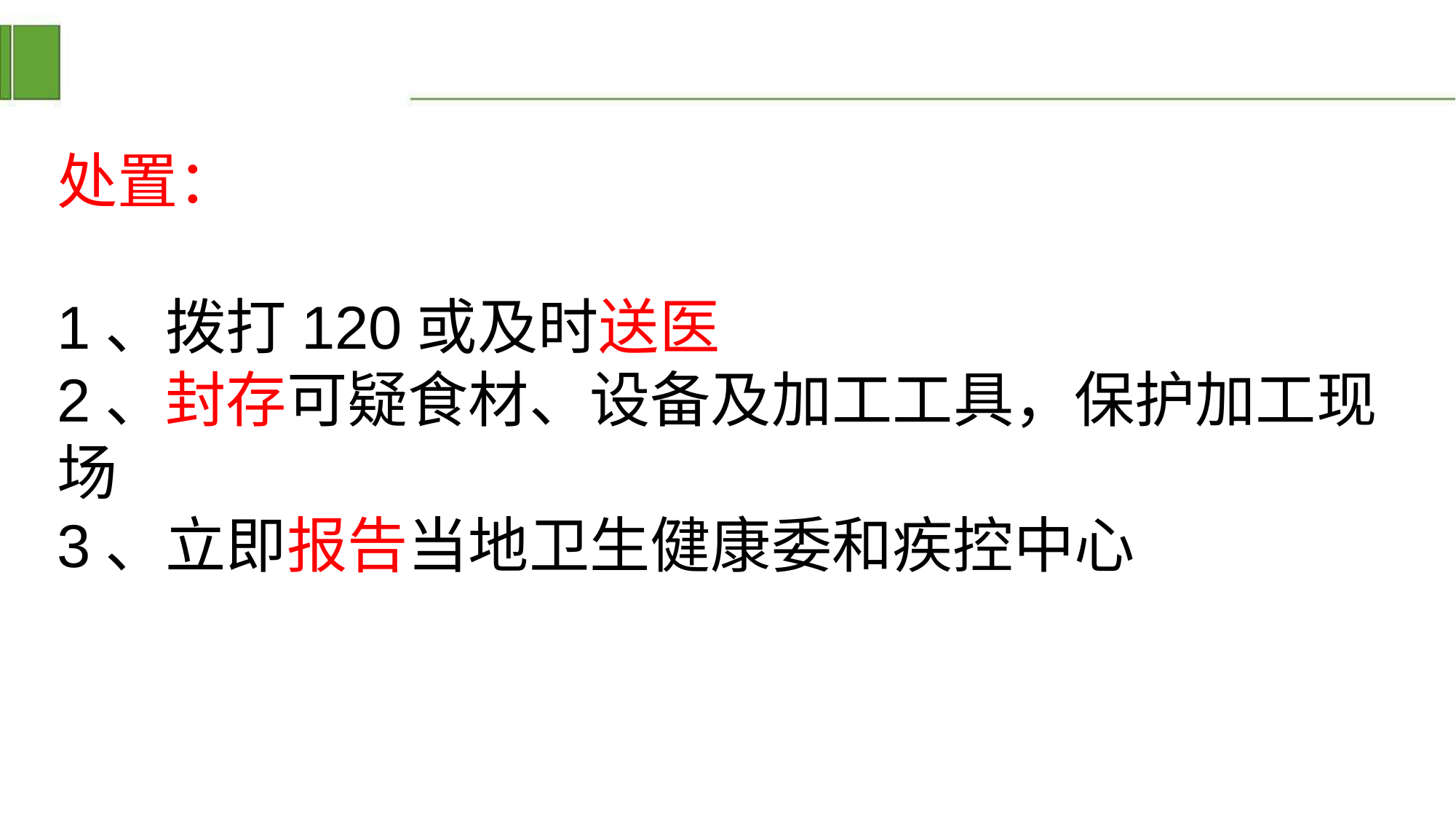

处置：

1、拨打120或及时送医
2、封存可疑食材、设备及加工工具，保护加工现场
3、立即报告当地卫生健康委和疾控中心